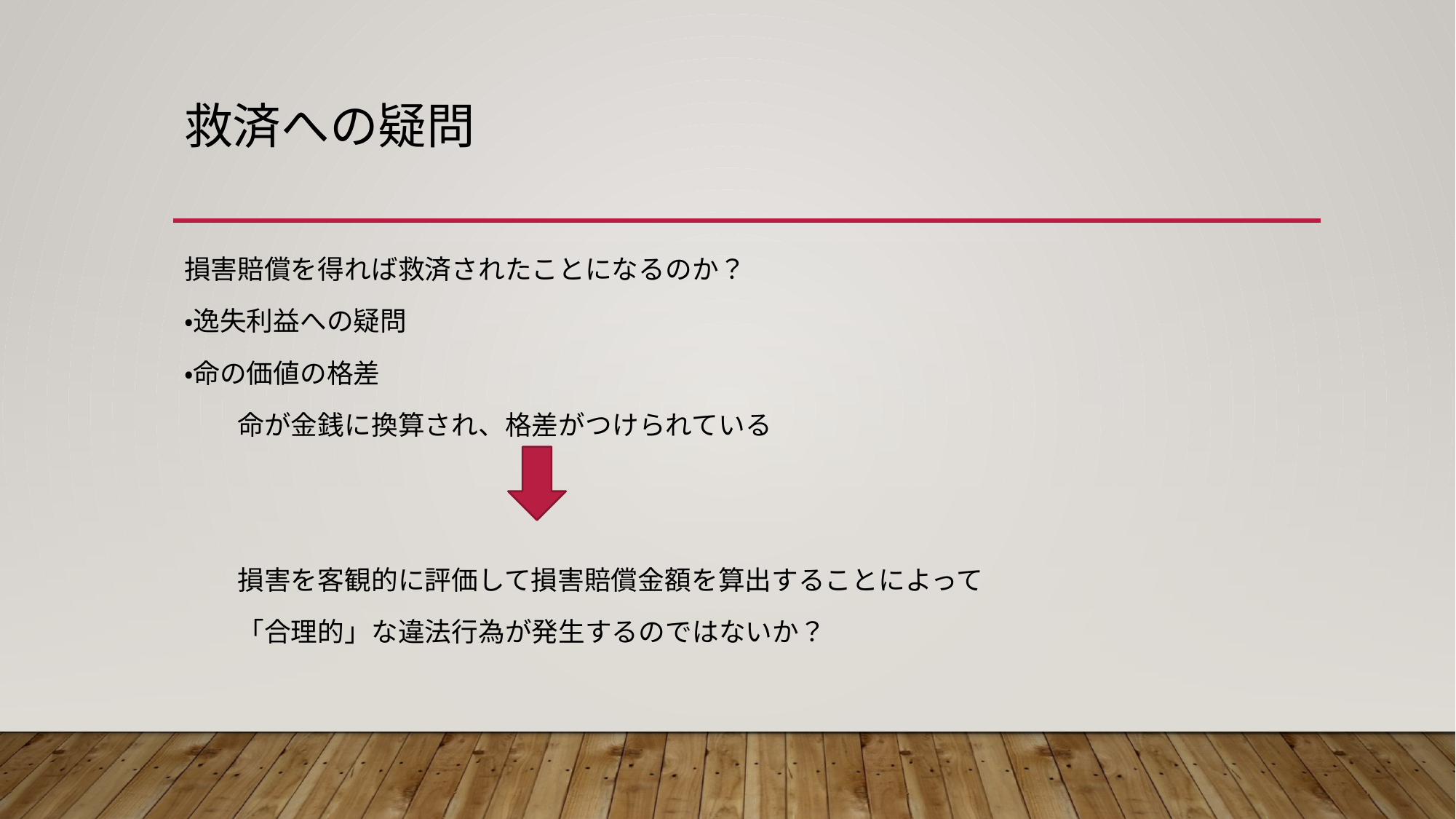

# 救済への疑問
損害賠償を得れば救済されたことになるのか？
・逸失利益への疑問
・命の価値の格差
　　命が金銭に換算され、格差がつけられている

　　損害を客観的に評価して損害賠償金額を算出することによって
　　「合理的」な違法行為が発生するのではないか？